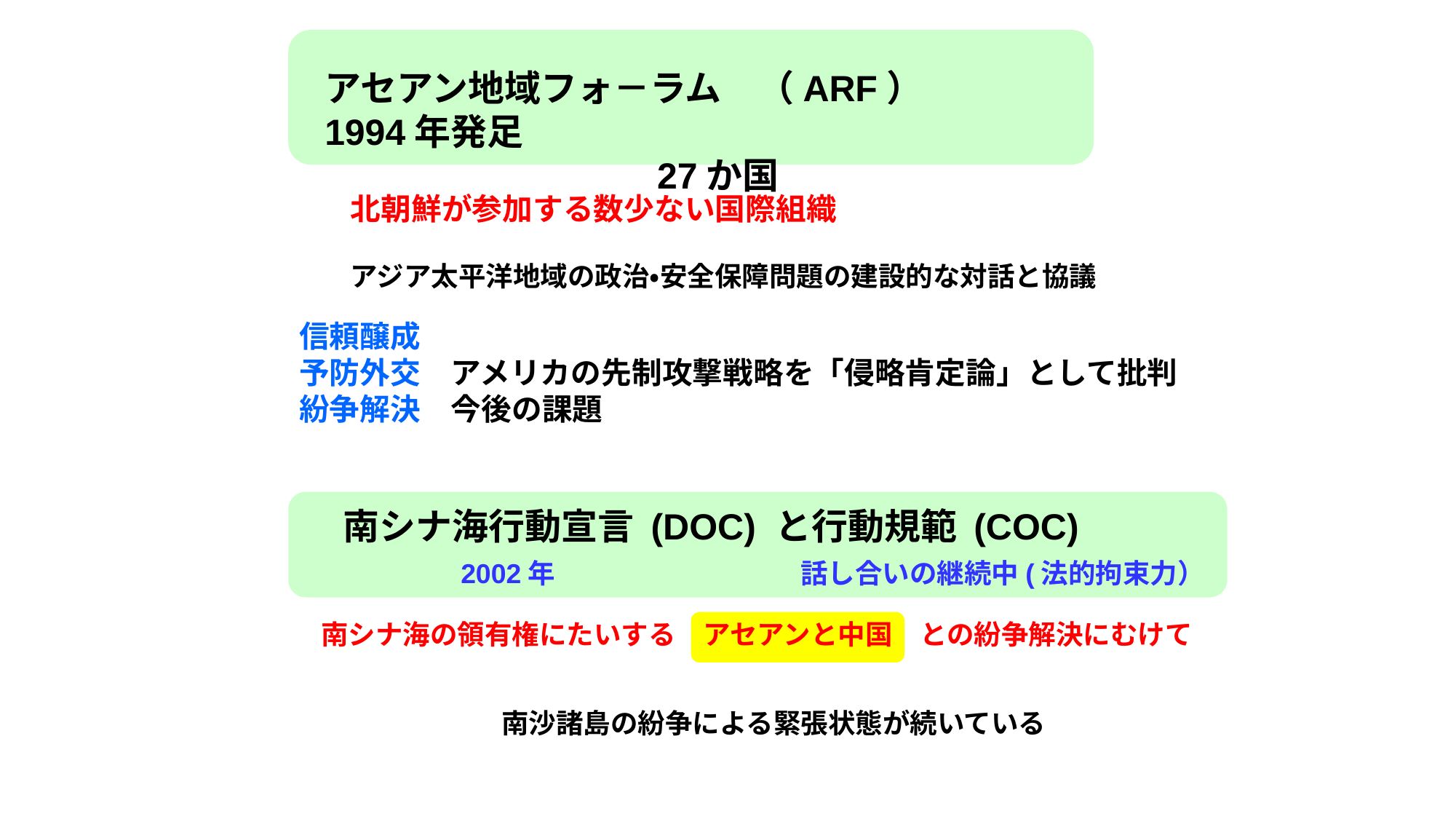

アセアン地域フォ－ラム　（ARF）　　1994年発足
　　　　　　　　    27か国
北朝鮮が参加する数少ない国際組織

アジア太平洋地域の政治・安全保障問題の建設的な対話と協議
信頼醸成
予防外交　アメリカの先制攻撃戦略を「侵略肯定論」として批判
紛争解決　今後の課題

南シナ海行動宣言 (DOC) と行動規範 (COC)
　　　2002年　　　　　　　　　話し合いの継続中(法的拘束力）
南シナ海の領有権にたいする　アセアンと中国　との紛争解決にむけて

南沙諸島の紛争による緊張状態が続いている